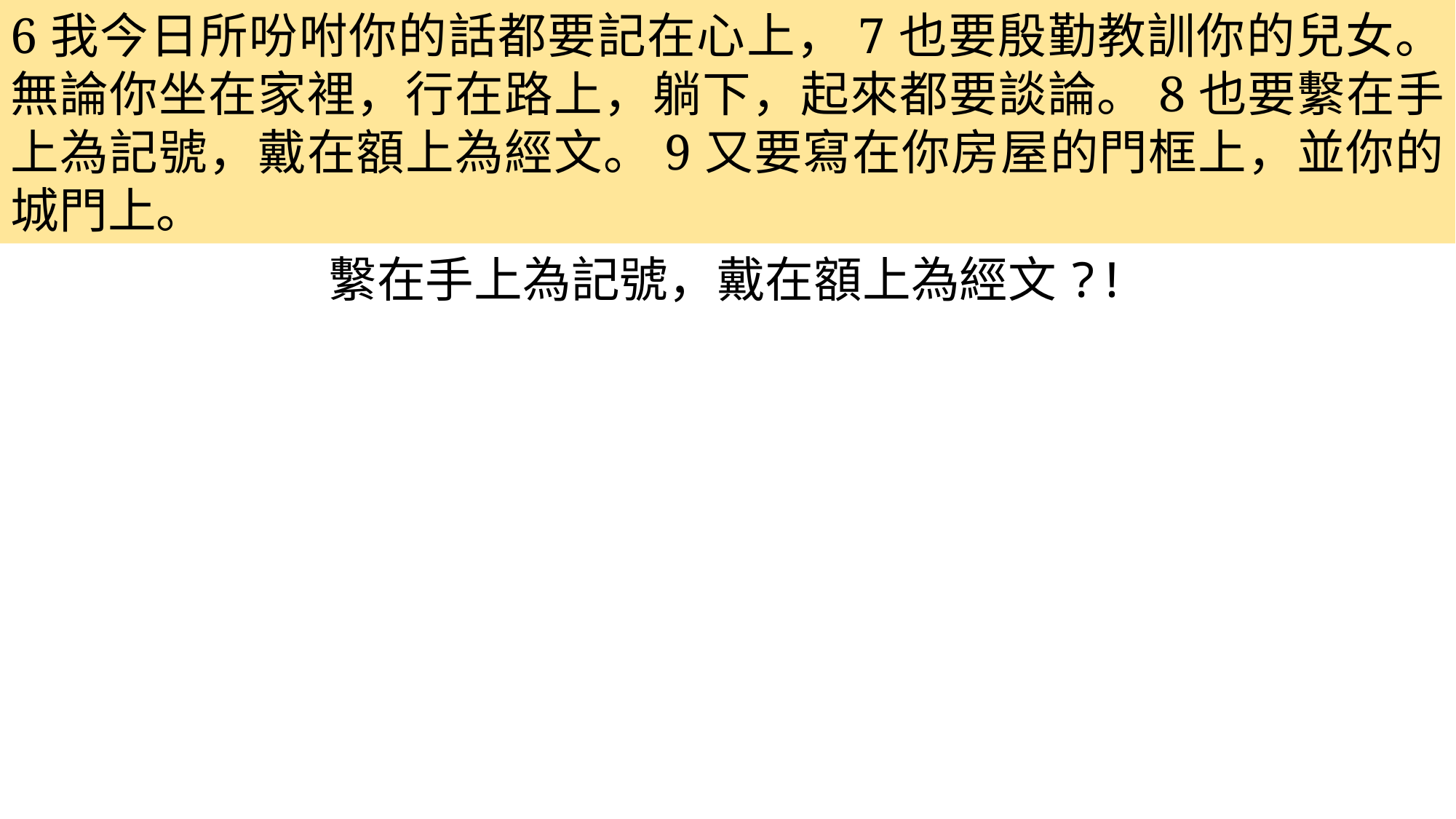

6我今日所吩咐你的話都要記在心上，7也要殷勤教訓你的兒女。無論你坐在家裡，行在路上，躺下，起來都要談論。8也要繫在手上為記號，戴在額上為經文。9又要寫在你房屋的門框上，並你的城門上。
繫在手上為記號，戴在額上為經文?!